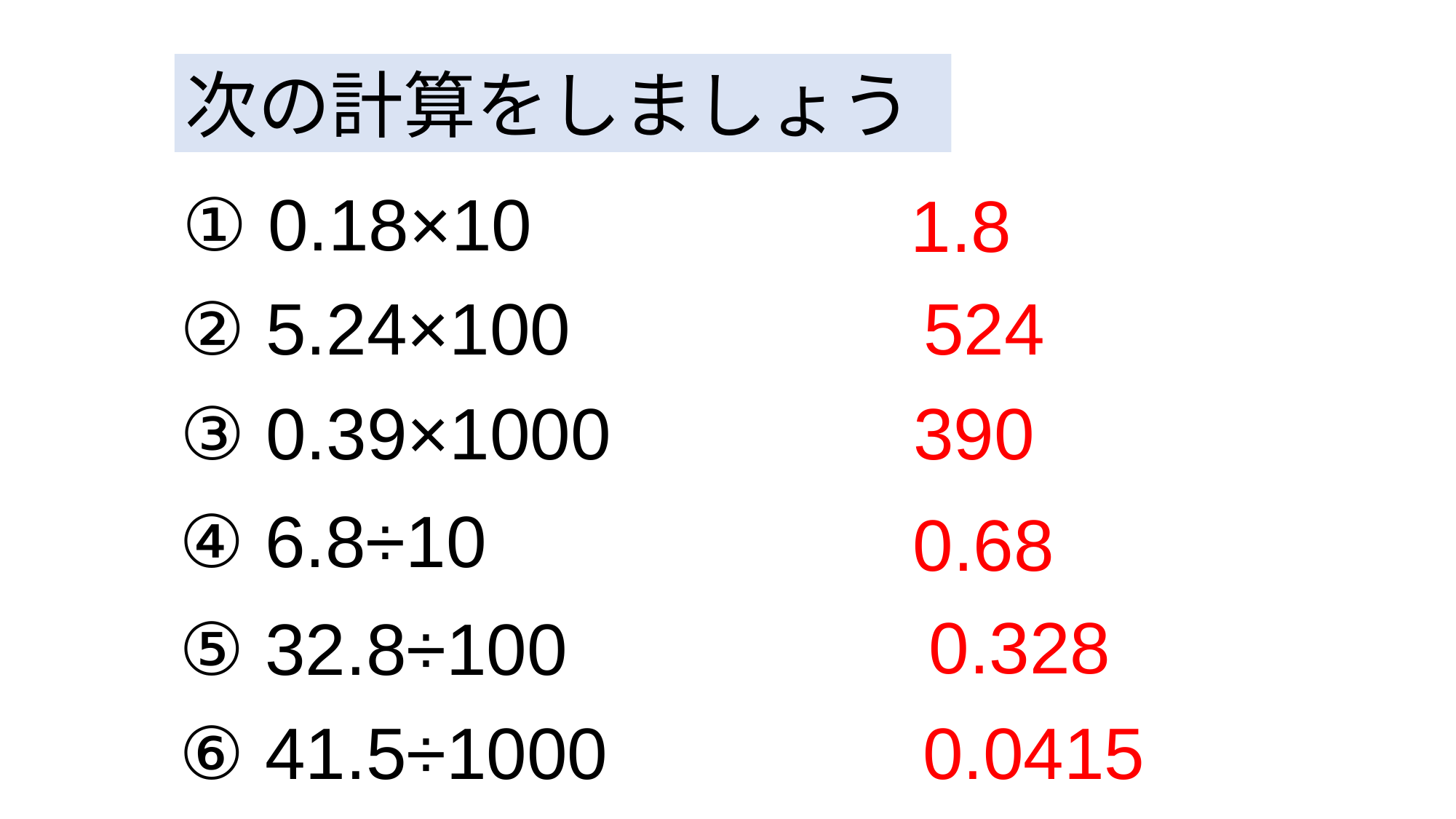

次の計算をしましょう
① 0.18×10
1.8
524
② 5.24×100
③ 0.39×1000
390
④ 6.8÷10
0.68
0.328
⑤ 32.8÷100
0.0415
⑥ 41.5÷1000